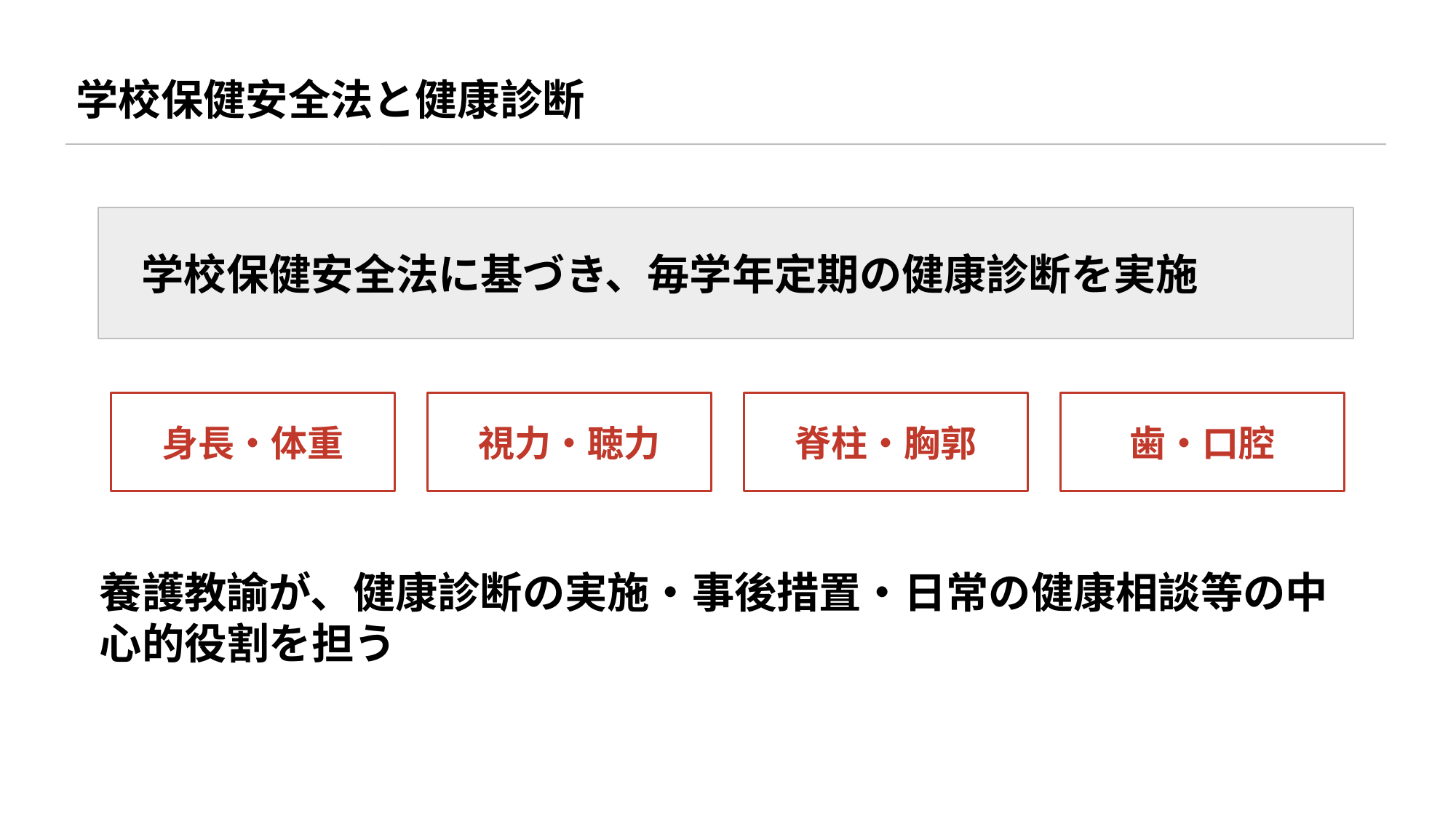

学校保健安全法と健康診断

学校保健安全法に基づき、毎学年定期の健康診断を実施

身長・体重

視力・聴力

脊柱・胸郭

歯・口腔
養護教諭が、健康診断の実施・事後措置・日常の健康相談等の中心的役割を担う